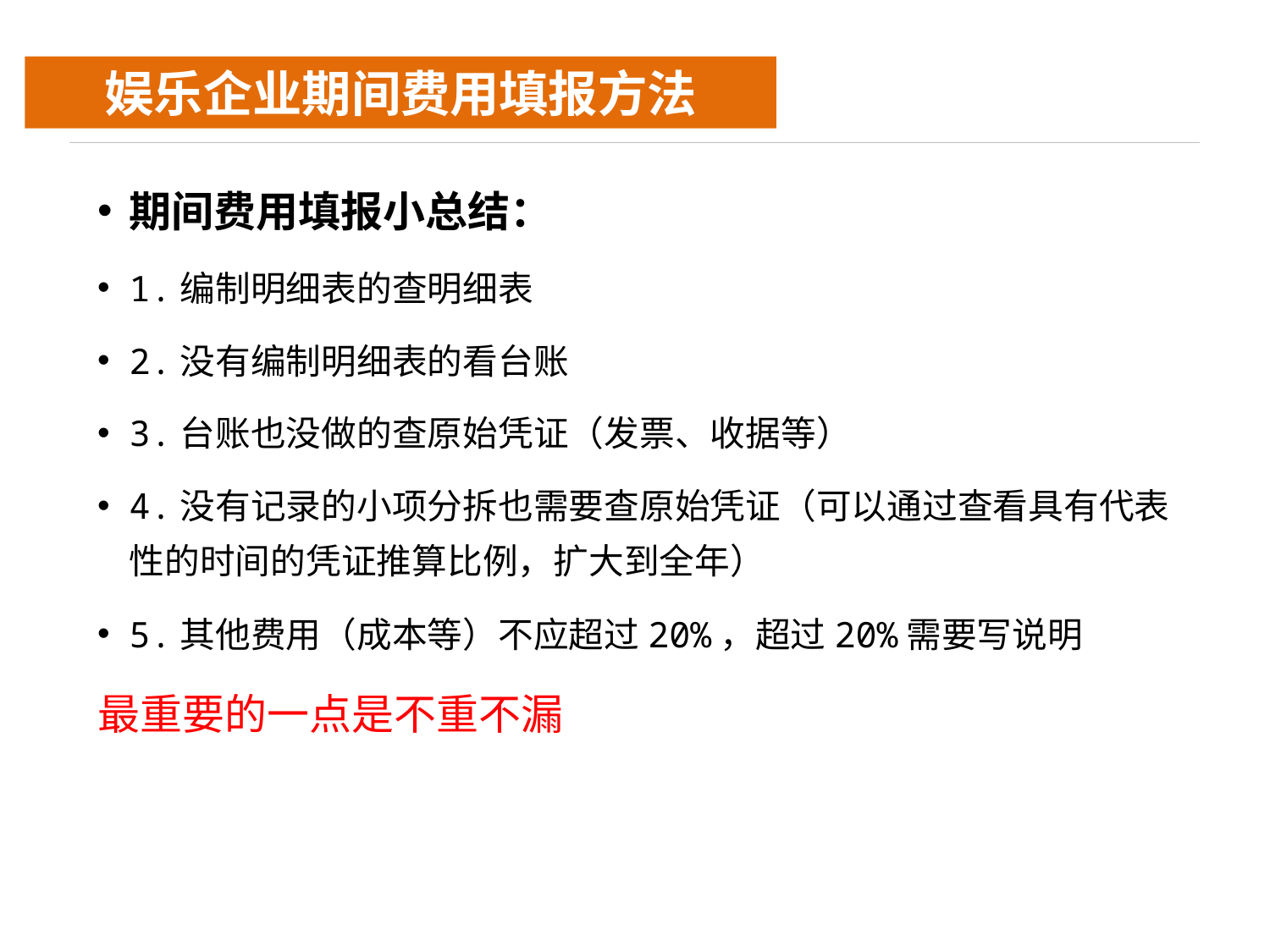

娱乐企业期间费用填报方法

期间费用填报小总结：
1.编制明细表的查明细表
2.没有编制明细表的看台账
3.台账也没做的查原始凭证（发票、收据等）
4.没有记录的小项分拆也需要查原始凭证（可以通过查看具有代表性的时间的凭证推算比例，扩大到全年）
5.其他费用（成本等）不应超过20%，超过20%需要写说明
最重要的一点是不重不漏